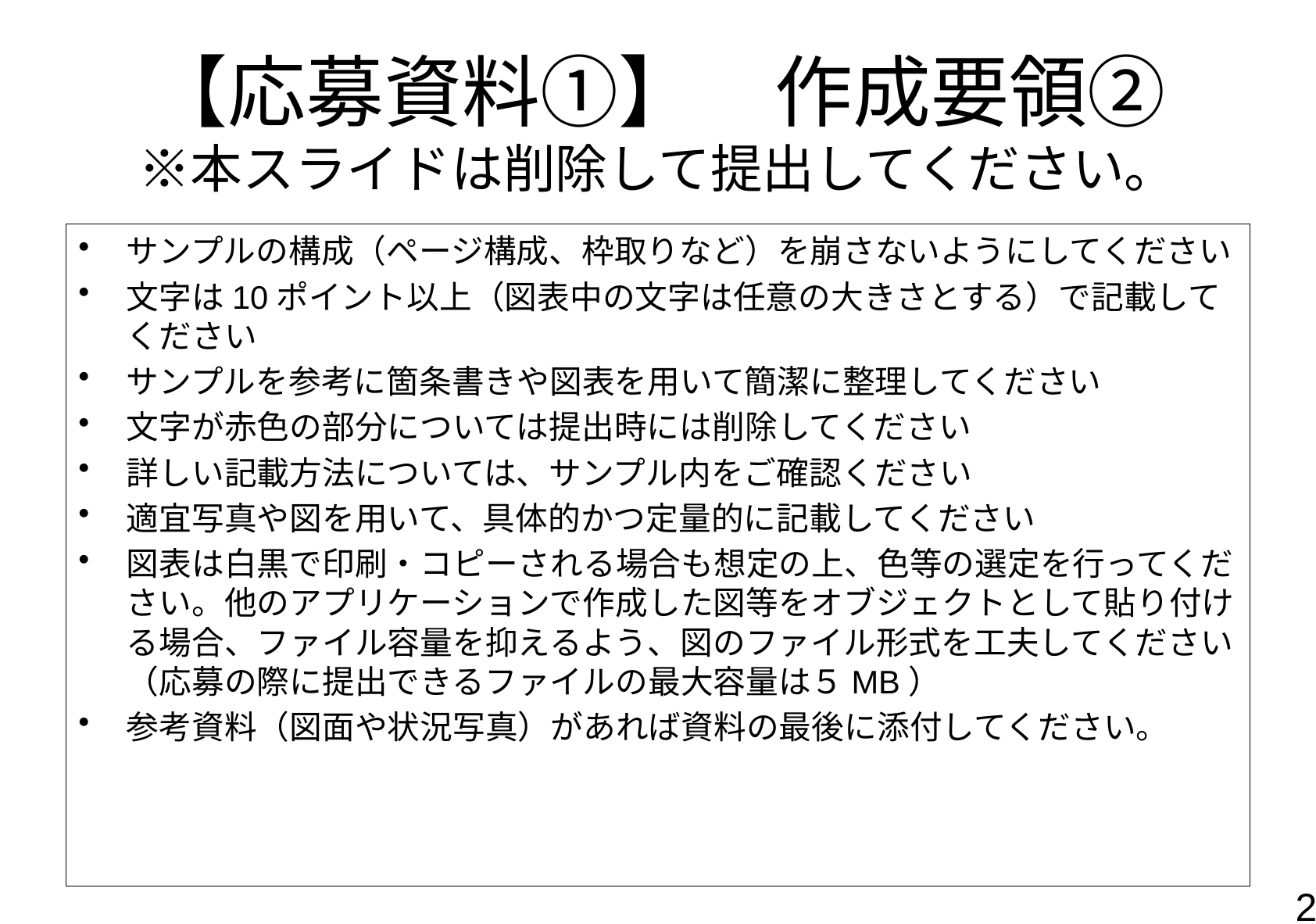

# 【応募資料①】　作成要領② ※本スライドは削除して提出してください。
サンプルの構成（ページ構成、枠取りなど）を崩さないようにしてください
文字は10ポイント以上（図表中の文字は任意の大きさとする）で記載してください
サンプルを参考に箇条書きや図表を用いて簡潔に整理してください
文字が赤色の部分については提出時には削除してください
詳しい記載方法については、サンプル内をご確認ください
適宜写真や図を用いて、具体的かつ定量的に記載してください
図表は白黒で印刷・コピーされる場合も想定の上、色等の選定を行ってください。他のアプリケーションで作成した図等をオブジェクトとして貼り付ける場合、ファイル容量を抑えるよう、図のファイル形式を工夫してください（応募の際に提出できるファイルの最大容量は５MB）
参考資料（図面や状況写真）があれば資料の最後に添付してください。

2